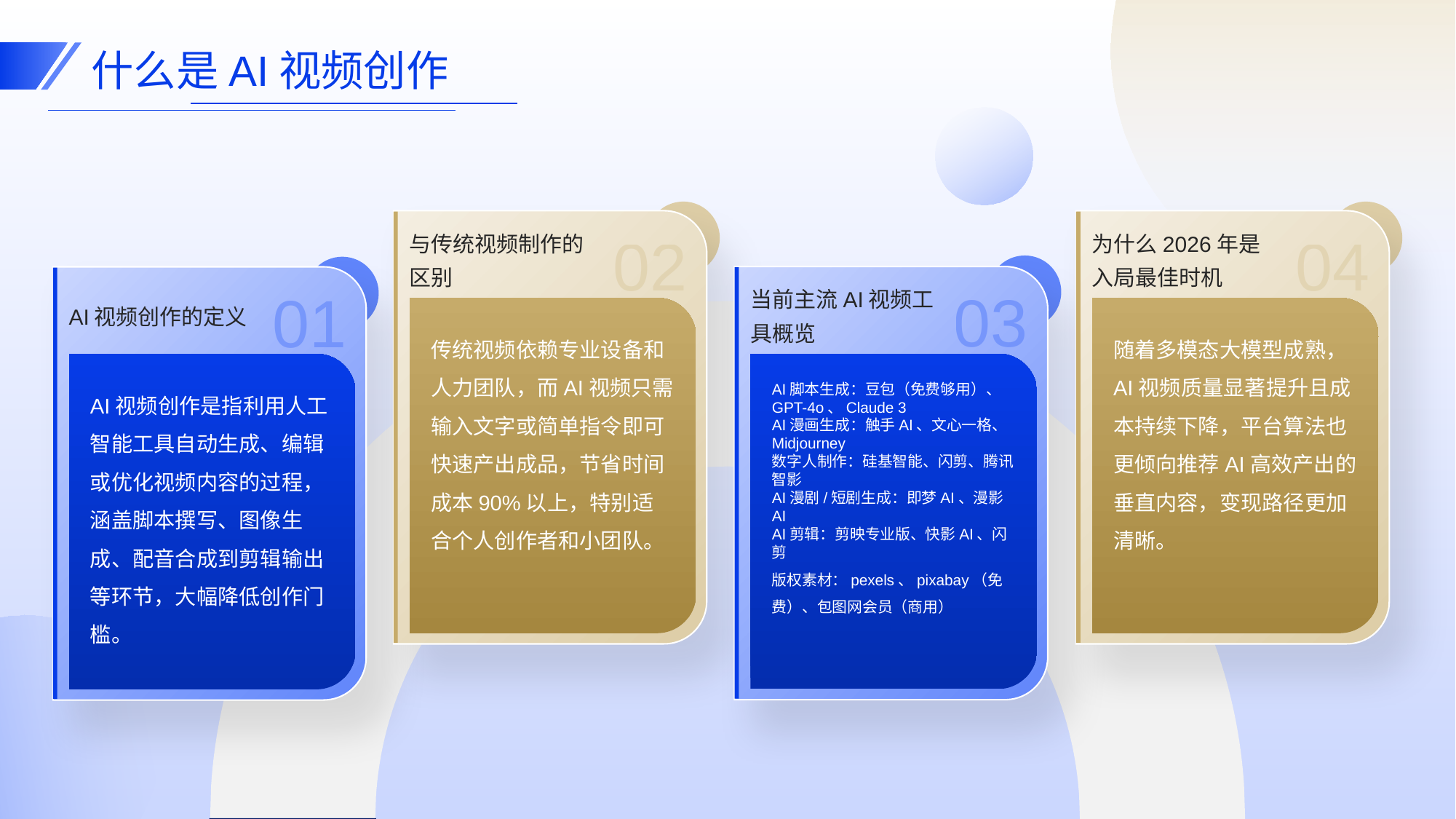

什么是AI视频创作

02
04
与传统视频制作的区别
为什么2026年是入局最佳时机

03
01
当前主流AI视频工具概览
AI视频创作的定义

传统视频依赖专业设备和人力团队，而AI视频只需输入文字或简单指令即可快速产出成品，节省时间成本90%以上，特别适合个人创作者和小团队。
随着多模态大模型成熟，AI视频质量显著提升且成本持续下降，平台算法也更倾向推荐AI高效产出的垂直内容，变现路径更加清晰。

AI脚本生成：豆包（免费够用）、GPT-4o、Claude 3
AI漫画生成：触手AI、文心一格、Midjourney
数字人制作：硅基智能、闪剪、腾讯智影
AI漫剧/短剧生成：即梦AI、漫影AI
AI剪辑：剪映专业版、快影AI、闪剪
版权素材：pexels、pixabay（免费）、包图网会员（商用）
AI视频创作是指利用人工智能工具自动生成、编辑或优化视频内容的过程，涵盖脚本撰写、图像生成、配音合成到剪辑输出等环节，大幅降低创作门槛。